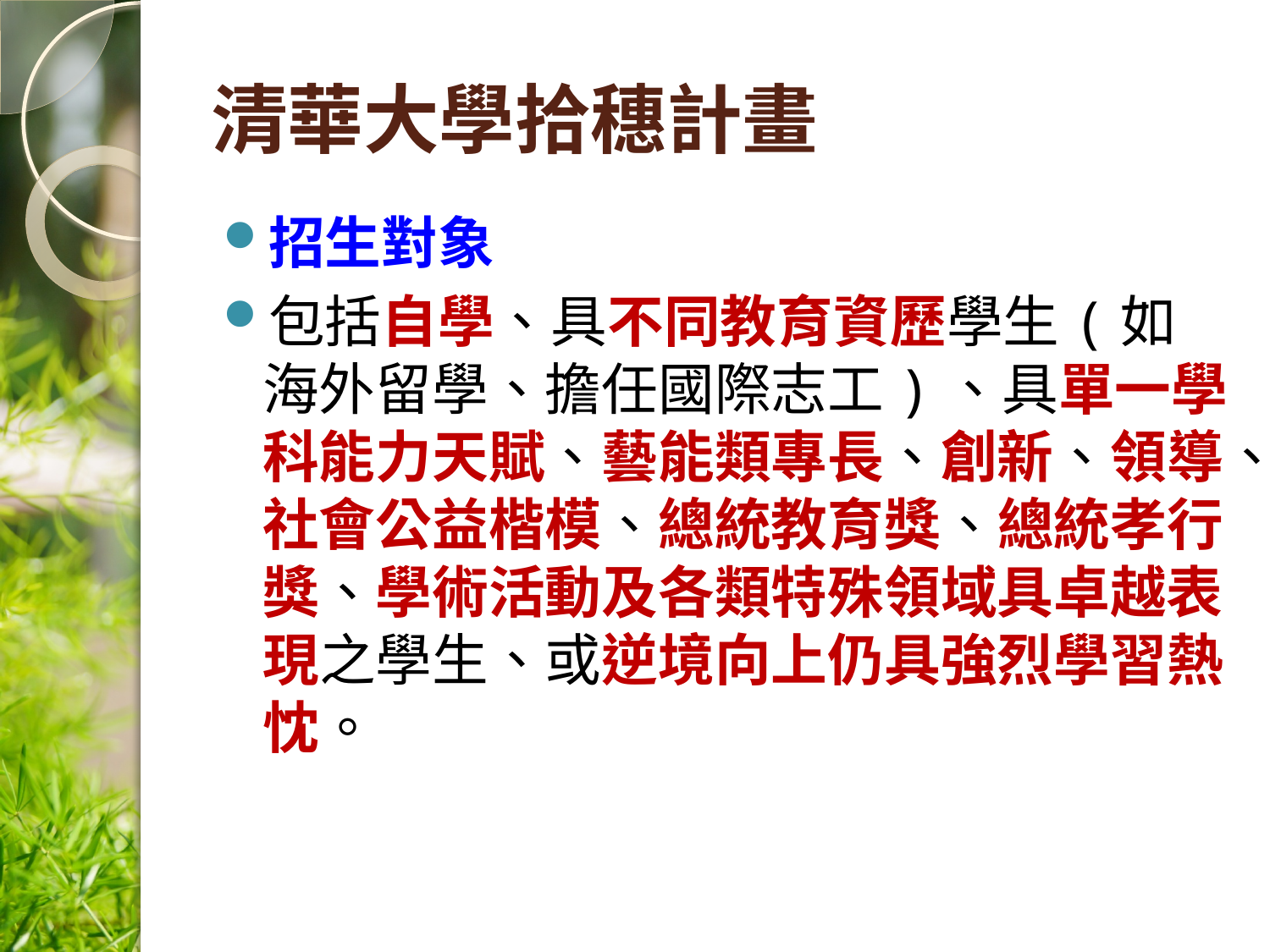

# 清華大學拾穗計畫
招生對象
包括自學、具不同教育資歷學生(如海外留學、擔任國際志工)、具單一學科能力天賦、藝能類專長、創新、領導、社會公益楷模、總統教育獎、總統孝行獎、學術活動及各類特殊領域具卓越表現之學生、或逆境向上仍具強烈學習熱忱。